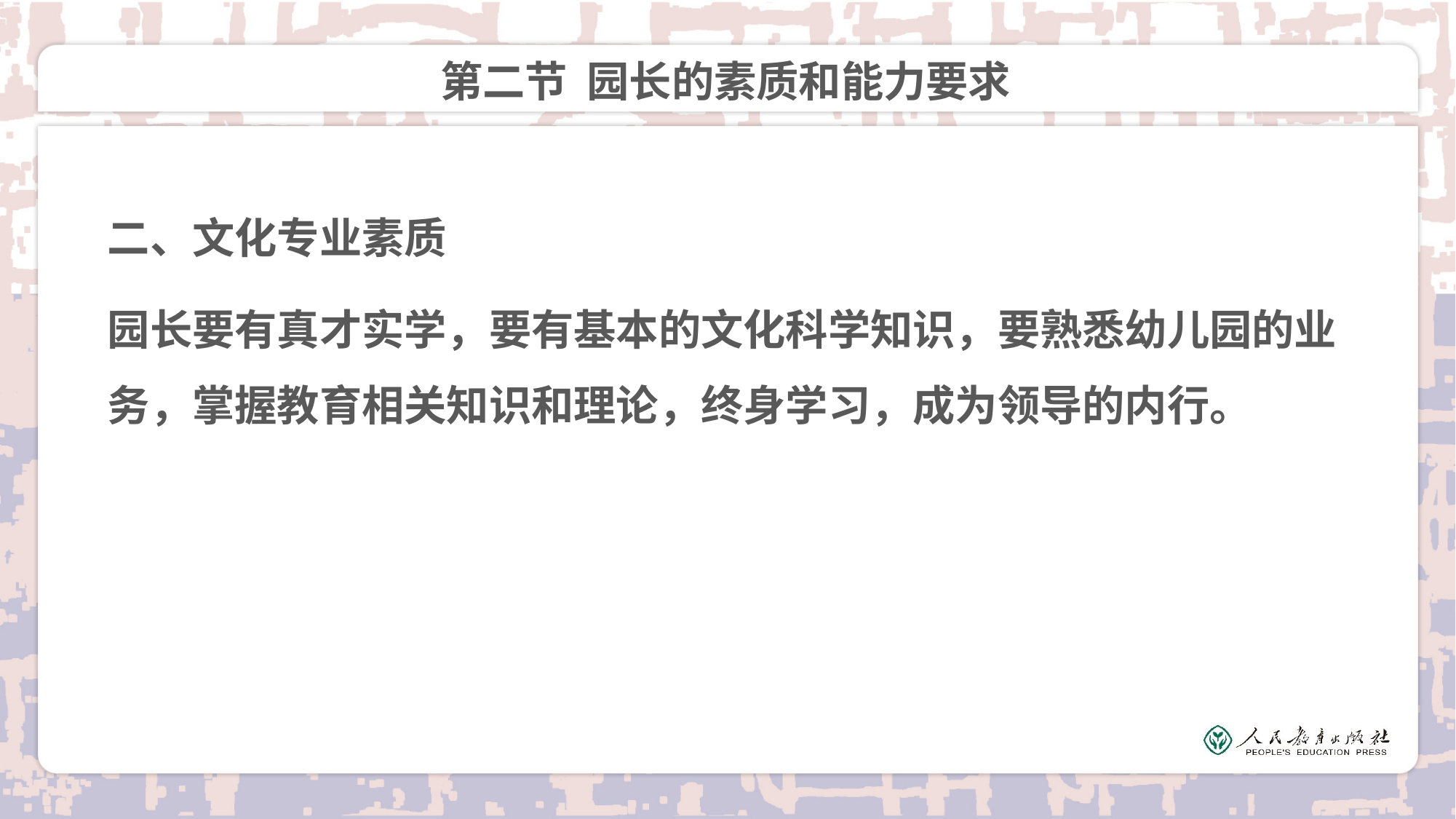

# 第二节  园长的素质和能力要求
二、文化专业素质
园长要有真才实学，要有基本的文化科学知识，要熟悉幼儿园的业务，掌握教育相关知识和理论，终身学习，成为领导的内行。